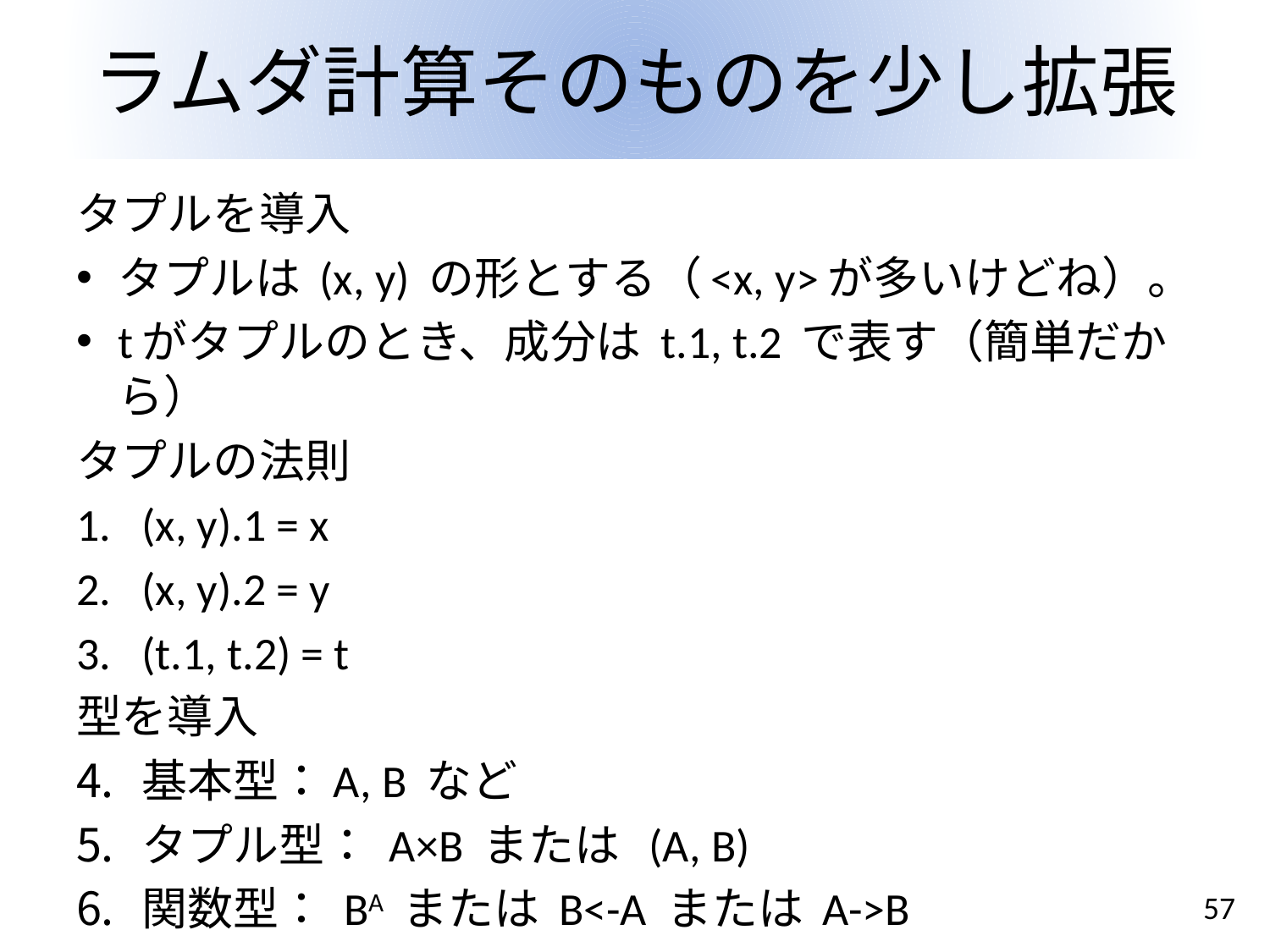

# ラムダ計算そのものを少し拡張
タプルを導入
タプルは (x, y) の形とする（<x, y>が多いけどね）。
tがタプルのとき、成分は t.1, t.2 で表す（簡単だから）
タプルの法則
(x, y).1 = x
(x, y).2 = y
(t.1, t.2) = t
型を導入
基本型：A, B など
タプル型： A×B または  (A, B)
関数型： BA または B<-A または A->B

57